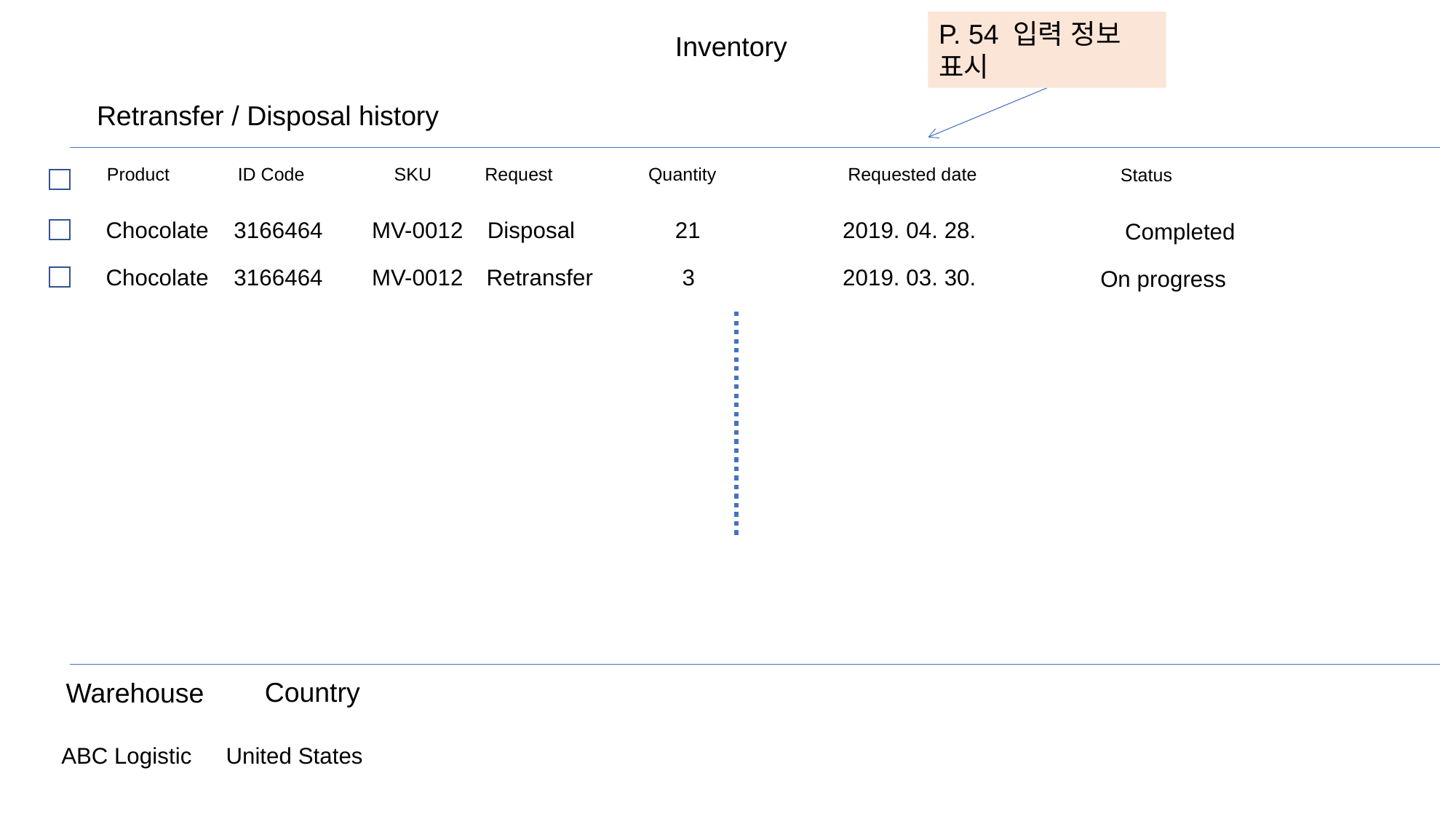

P. 54 입력 정보 표시
Inventory
Retransfer / Disposal history
Product
ID Code
SKU
Request
Quantity
Requested date
Status

Chocolate
3166464
MV-0012
21
2019. 04. 28.
Disposal
Completed

Retransfer
Chocolate
3166464
MV-0012
3
2019. 03. 30.
On progress

Country
Warehouse
ABC Logistic
United States